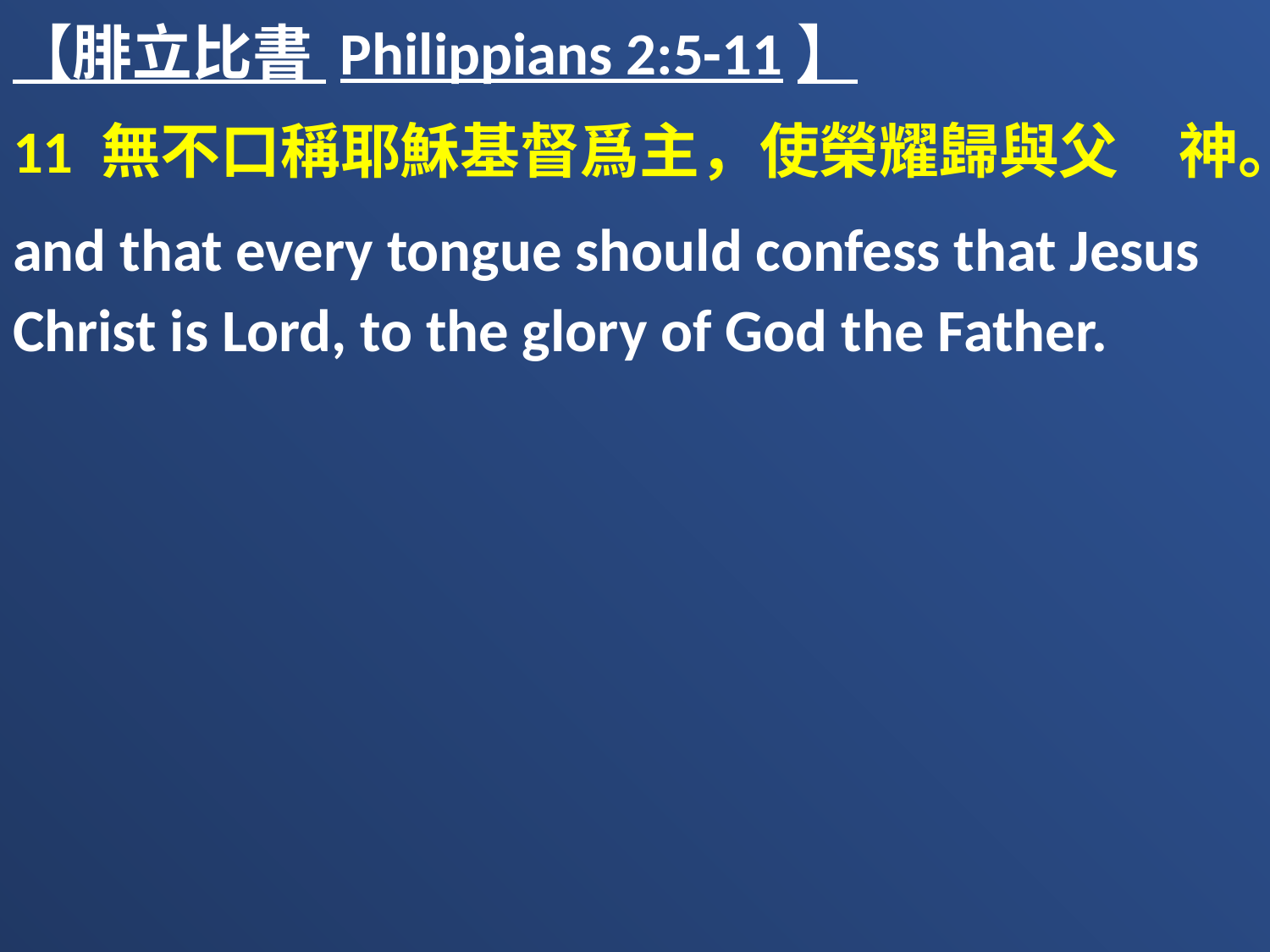

【腓立比書 Philippians 2:5-11】
11 無不口稱耶穌基督爲主，使榮耀歸與父　神。
and that every tongue should confess that Jesus Christ is Lord, to the glory of God the Father.